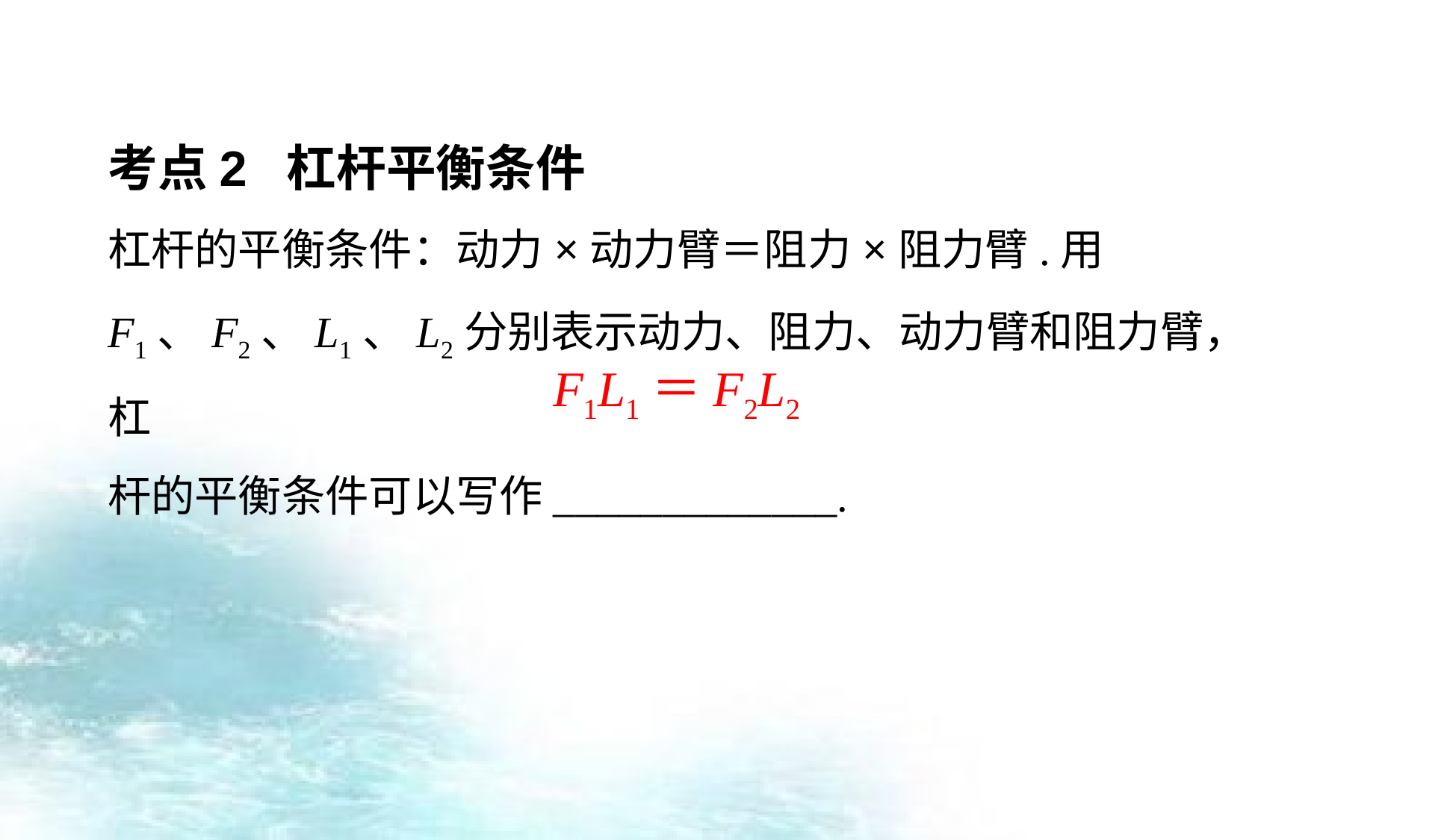

考点2  杠杆平衡条件
杠杆的平衡条件：动力×动力臂＝阻力×阻力臂.用F1、F2、L1、L2分别表示动力、阻力、动力臂和阻力臂，杠
杆的平衡条件可以写作_____________.
F1L1＝F2L2